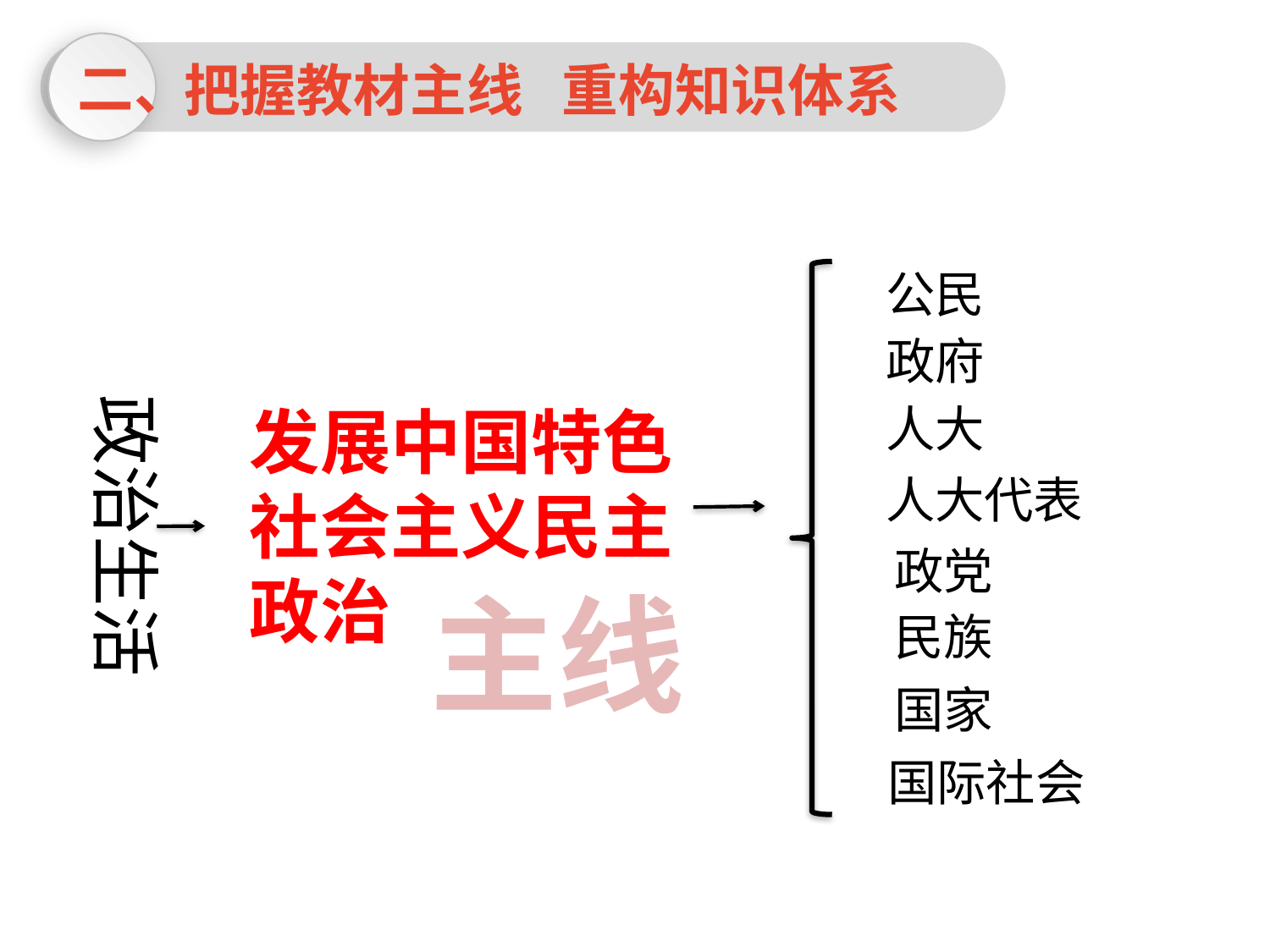

二、
把握教材主线   重构知识体系
公民

政府
政治生活
发展中国特色社会主义民主政治
人大
人大代表
政党
主线
民族
国家
国际社会